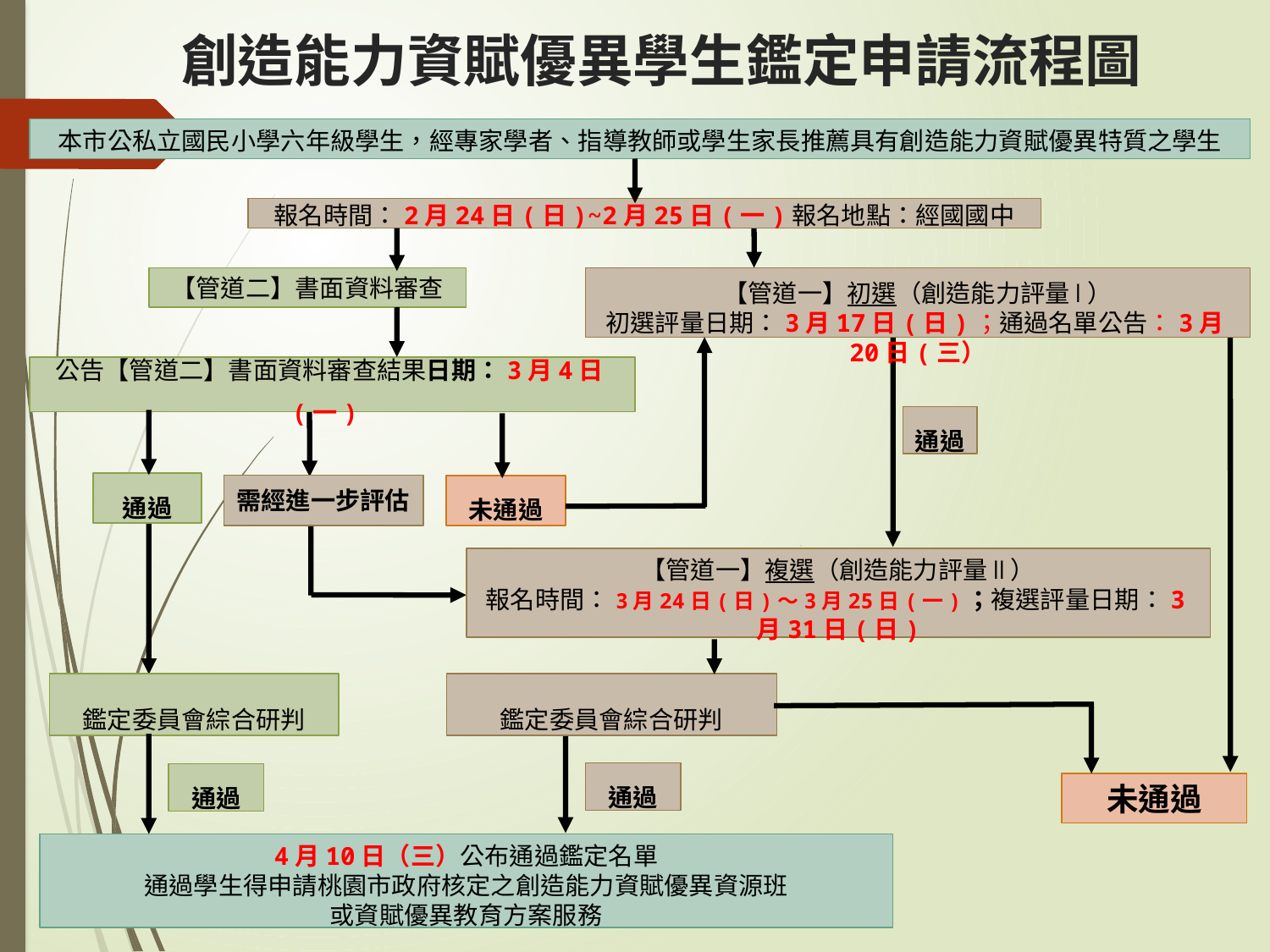

# 創造能力資賦優異學生鑑定申請流程圖
本市公私立國民小學六年級學生，經專家學者、指導教師或學生家長推薦具有創造能力資賦優異特質之學生

報名時間：2月24日(日)~2月25日(一)報名地點：經國國中

【管道二】書面資料審查
【管道一】初選（創造能力評量I）
初選評量日期：3月17日(日)；通過名單公告：3月20日(三）

公告【管道二】書面資料審查結果日期：3月4日(一)
通過

通過
需經進一步評估
未通過

【管道一】複選（創造能力評量II）
報名時間：3月24日(日)～3月25日(一)；複選評量日期：3月31日(日)

鑑定委員會綜合研判
鑑定委員會綜合研判

通過
通過
未通過
4月10日（三）公布通過鑑定名單
通過學生得申請桃園市政府核定之創造能力資賦優異資源班
或資賦優異教育方案服務